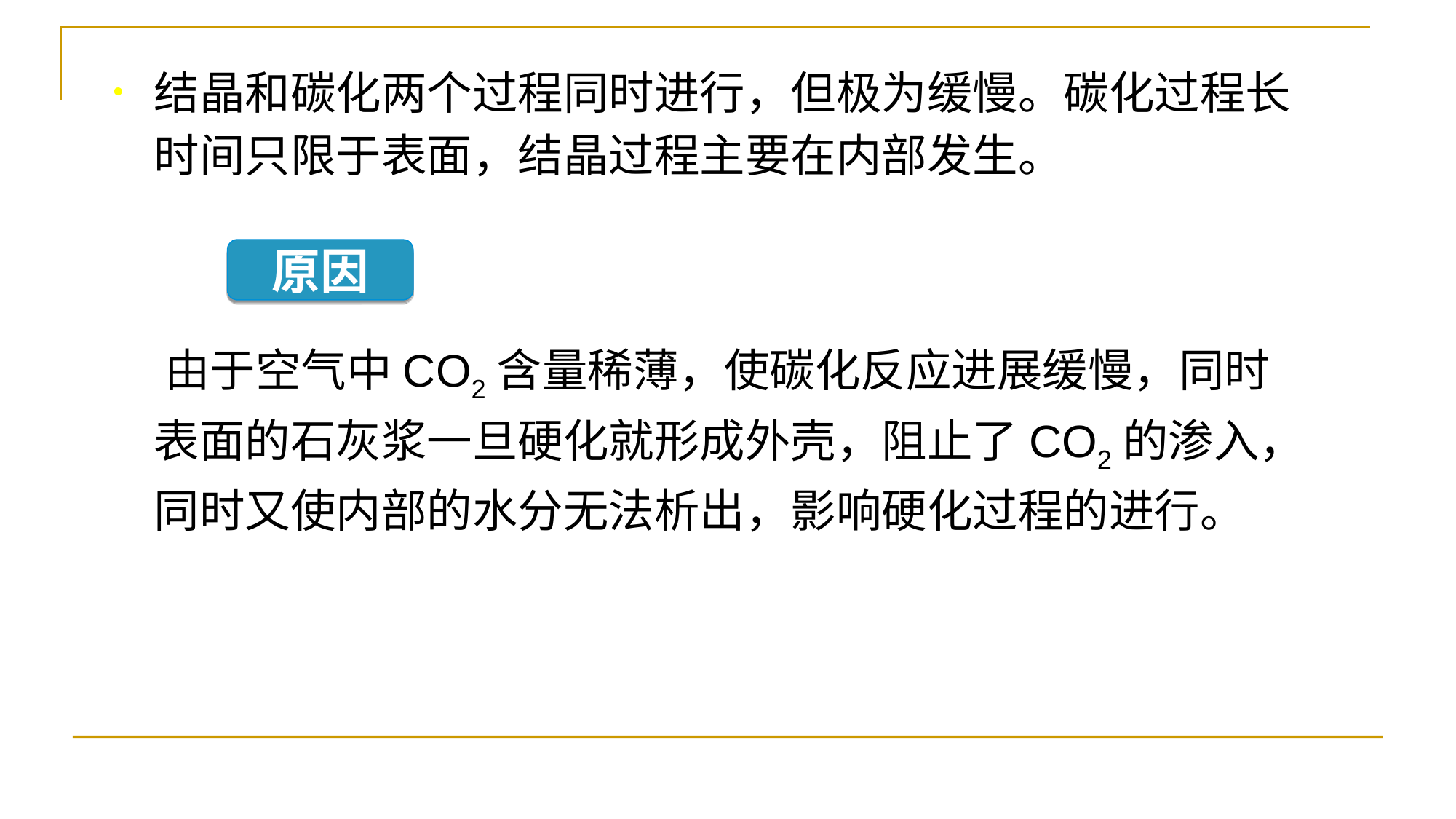

# 结晶和碳化两个过程同时进行，但极为缓慢。碳化过程长时间只限于表面，结晶过程主要在内部发生。

    由于空气中CO2含量稀薄，使碳化反应进展缓慢，同时表面的石灰浆一旦硬化就形成外壳，阻止了CO2的渗入，同时又使内部的水分无法析出，影响硬化过程的进行。
原因